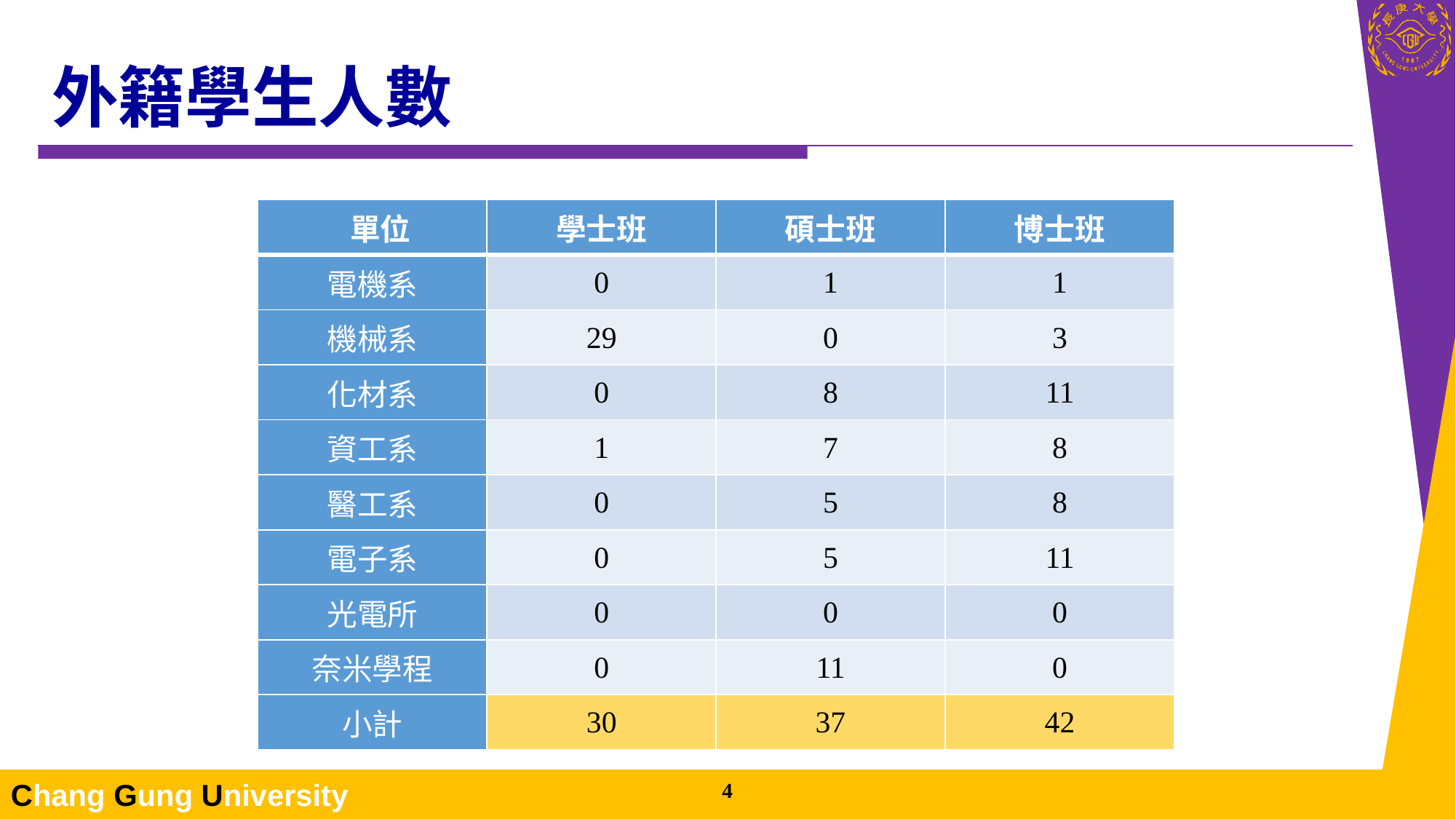

# 外籍學生人數

| 單位 | 學士班 | 碩士班 | 博士班 |
| --- | --- | --- | --- |
| 電機系 | 0 | 1 | 1 |
| 機械系 | 29 | 0 | 3 |
| 化材系 | 0 | 8 | 11 |
| 資工系 | 1 | 7 | 8 |
| 醫工系 | 0 | 5 | 8 |
| 電子系 | 0 | 5 | 11 |
| 光電所 | 0 | 0 | 0 |
| 奈米學程 | 0 | 11 | 0 |
| 小計 | 30 | 37 | 42 |
4